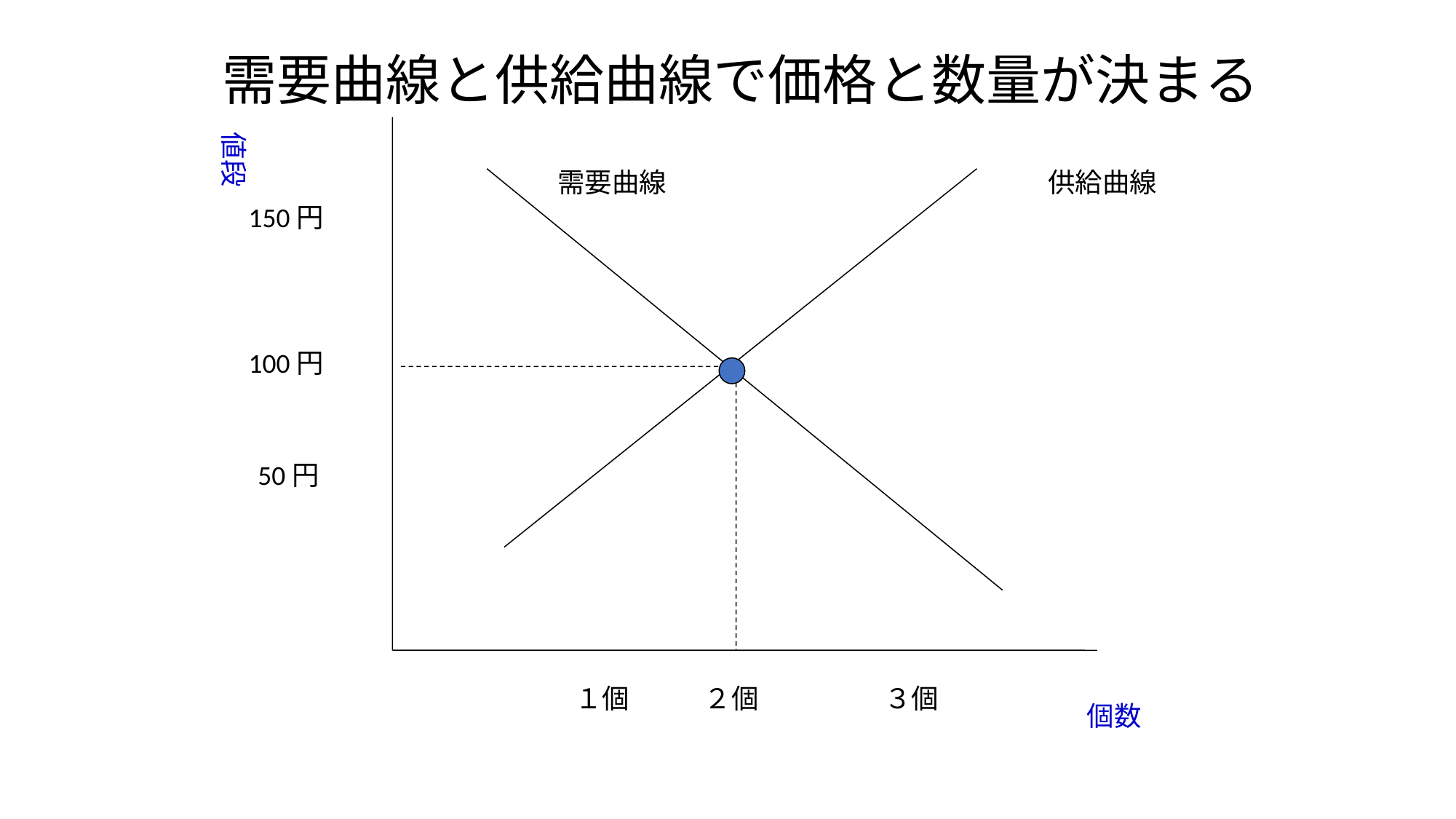

需要曲線と供給曲線で価格と数量が決まる

値段
需要曲線
供給曲線

150円

100円

50円

１個
２個
３個

個数